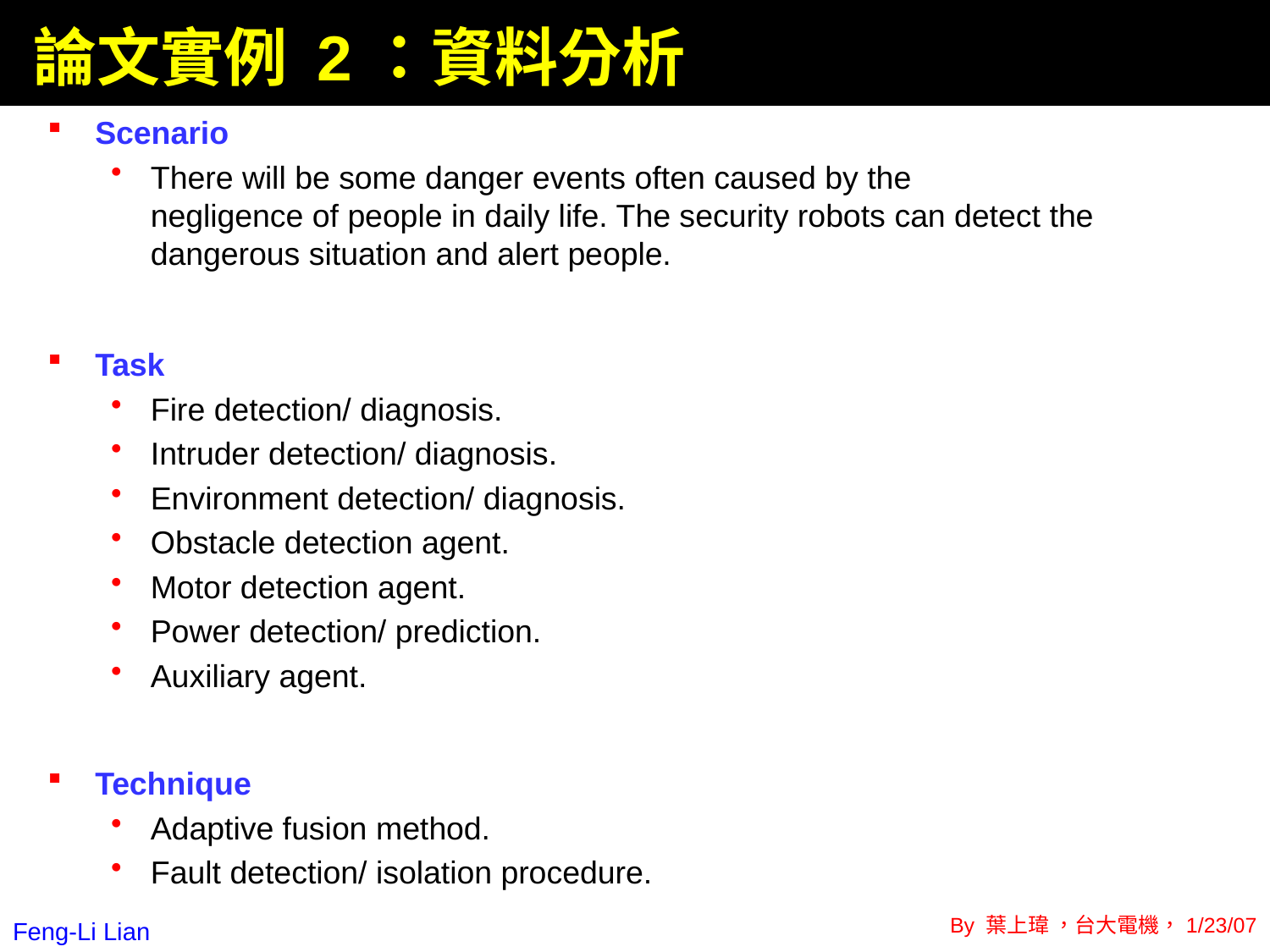

# 論文實例 2：資料分析
Scenario
There will be some danger events often caused by the                       negligence of people in daily life. The security robots can detect the dangerous situation and alert people.

Task
Fire detection/ diagnosis.
Intruder detection/ diagnosis.
Environment detection/ diagnosis.
Obstacle detection agent.
Motor detection agent.
Power detection/ prediction.
Auxiliary agent.

Technique
Adaptive fusion method.
Fault detection/ isolation procedure.
Feng-Li Lian
1/29/07 - 6
By 葉上瑋 ，台大電機，1/23/07